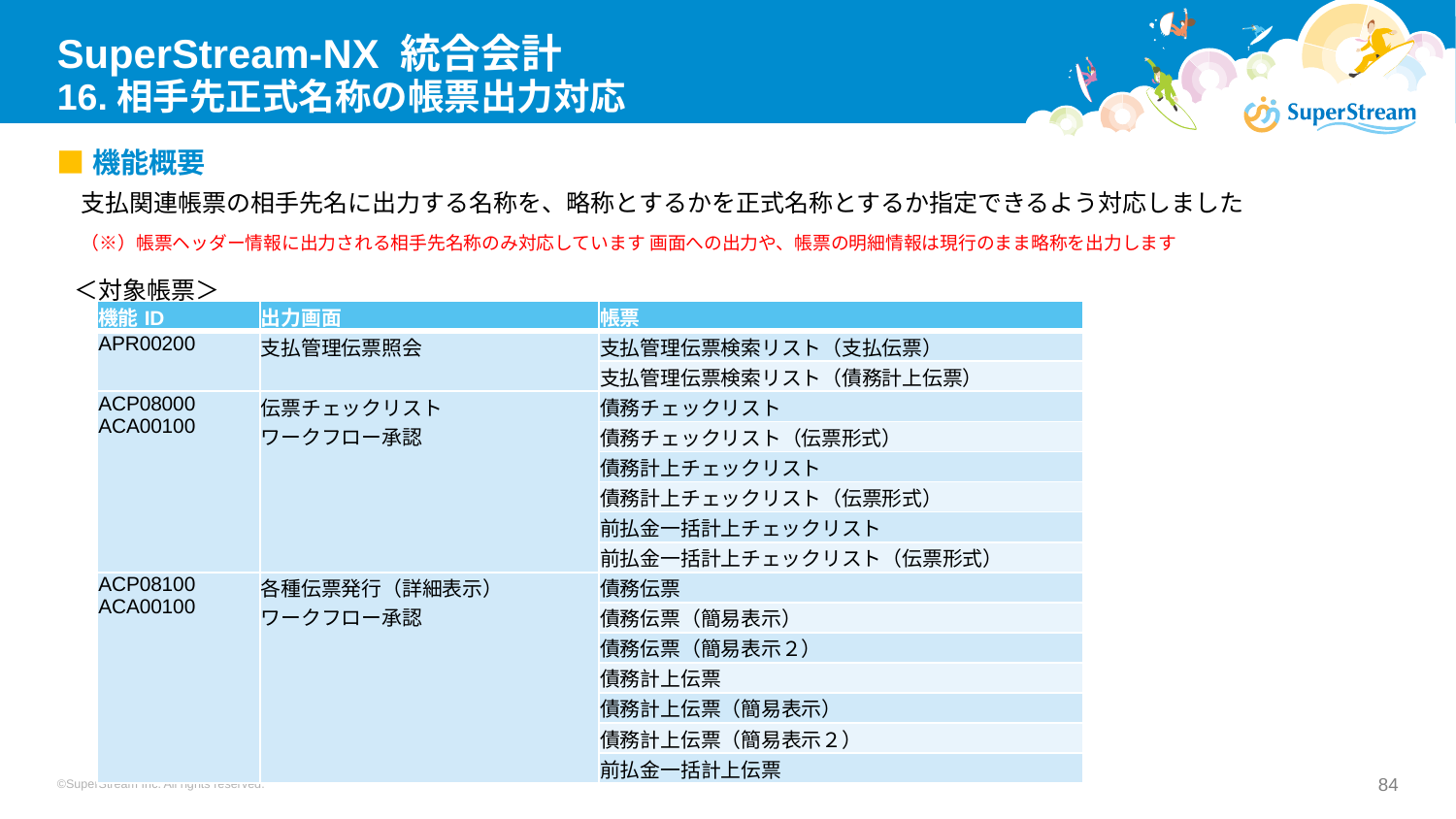

# SuperStream-NX 統合会計 16.相手先正式名称の帳票出力対応
■機能概要
　支払関連帳票の相手先名に出力する名称を、略称とするかを正式名称とするか指定できるよう対応しました
　（※）帳票ヘッダー情報に出力される相手先名称のみ対応しています 画面への出力や、帳票の明細情報は現行のまま略称を出力します
＜対象帳票＞

| 機能ID | 出力画面 | 帳票 |
| --- | --- | --- |
| APR00200 | 支払管理伝票照会 | 支払管理伝票検索リスト（支払伝票） |
|  |  | 支払管理伝票検索リスト（債務計上伝票） |
| ACP08000 ACA00100 | 伝票チェックリスト ワークフロー承認 | 債務チェックリスト |
|  |  | 債務チェックリスト（伝票形式） |
|  |  | 債務計上チェックリスト |
|  |  | 債務計上チェックリスト（伝票形式） |
|  |  | 前払金一括計上チェックリスト |
|  |  | 前払金一括計上チェックリスト（伝票形式） |
| ACP08100 ACA00100 | 各種伝票発行（詳細表示） ワークフロー承認 | 債務伝票 |
|  |  | 債務伝票（簡易表示） |
|  |  | 債務伝票（簡易表示２） |
|  |  | 債務計上伝票 |
|  |  | 債務計上伝票（簡易表示） |
|  |  | 債務計上伝票（簡易表示２） |
|  |  | 前払金一括計上伝票 |
©SuperStream Inc. All rights reserved.
84